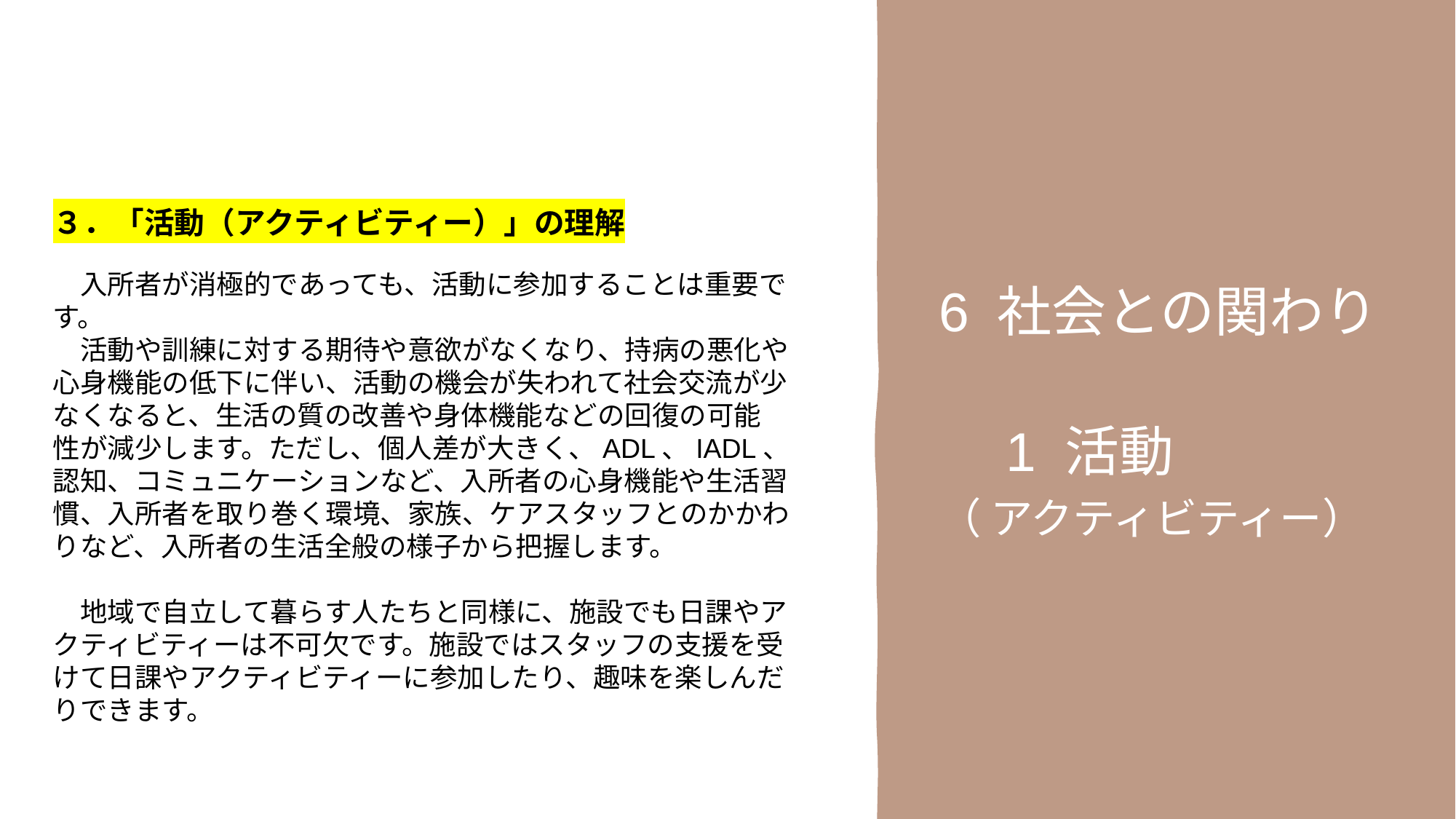

6 社会との関わり
　1 活動
（ アクティビティー）
３．「活動（アクティビティー）」の理解

　入所者が消極的であっても、活動に参加することは重要です。
　活動や訓練に対する期待や意欲がなくなり、持病の悪化や心身機能の低下に伴い、活動の機会が失われて社会交流が少なくなると、生活の質の改善や身体機能などの回復の可能
性が減少します。ただし、個人差が大きく、ADL、IADL、認知、コミュニケーションなど、入所者の心身機能や生活習慣、入所者を取り巻く環境、家族、ケアスタッフとのかかわりなど、入所者の生活全般の様子から把握します。

　地域で自立して暮らす人たちと同様に、施設でも日課やアクティビティーは不可欠です。施設ではスタッフの支援を受けて日課やアクティビティーに参加したり、趣味を楽しんだりできます。